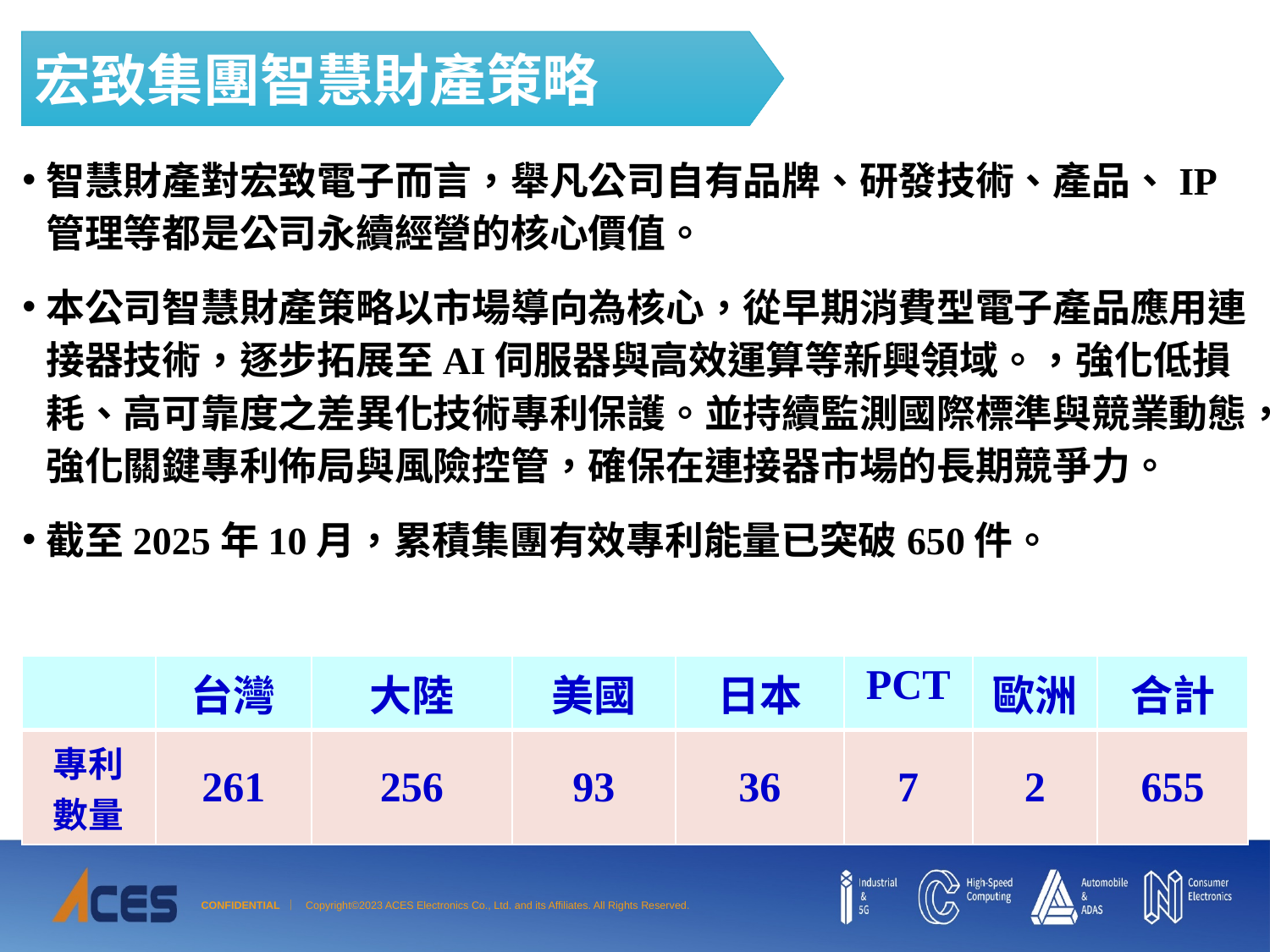

宏致集團智慧財產策略
智慧財產對宏致電子而言，舉凡公司自有品牌、研發技術、產品、IP管理等都是公司永續經營的核心價值。
本公司智慧財產策略以市場導向為核心，從早期消費型電子產品應用連接器技術，逐步拓展至AI伺服器與高效運算等新興領域。，強化低損耗、高可靠度之差異化技術專利保護。並持續監測國際標準與競業動態，強化關鍵專利佈局與風險控管，確保在連接器市場的長期競爭力。
截至2025年10月，累積集團有效專利能量已突破650件。

|  | 台灣 | 大陸 | 美國 | 日本 | PCT | 歐洲 | 合計 |
| --- | --- | --- | --- | --- | --- | --- | --- |
| 專利 數量 | 261 | 256 | 93 | 36 | 7 | 2 | 655 |